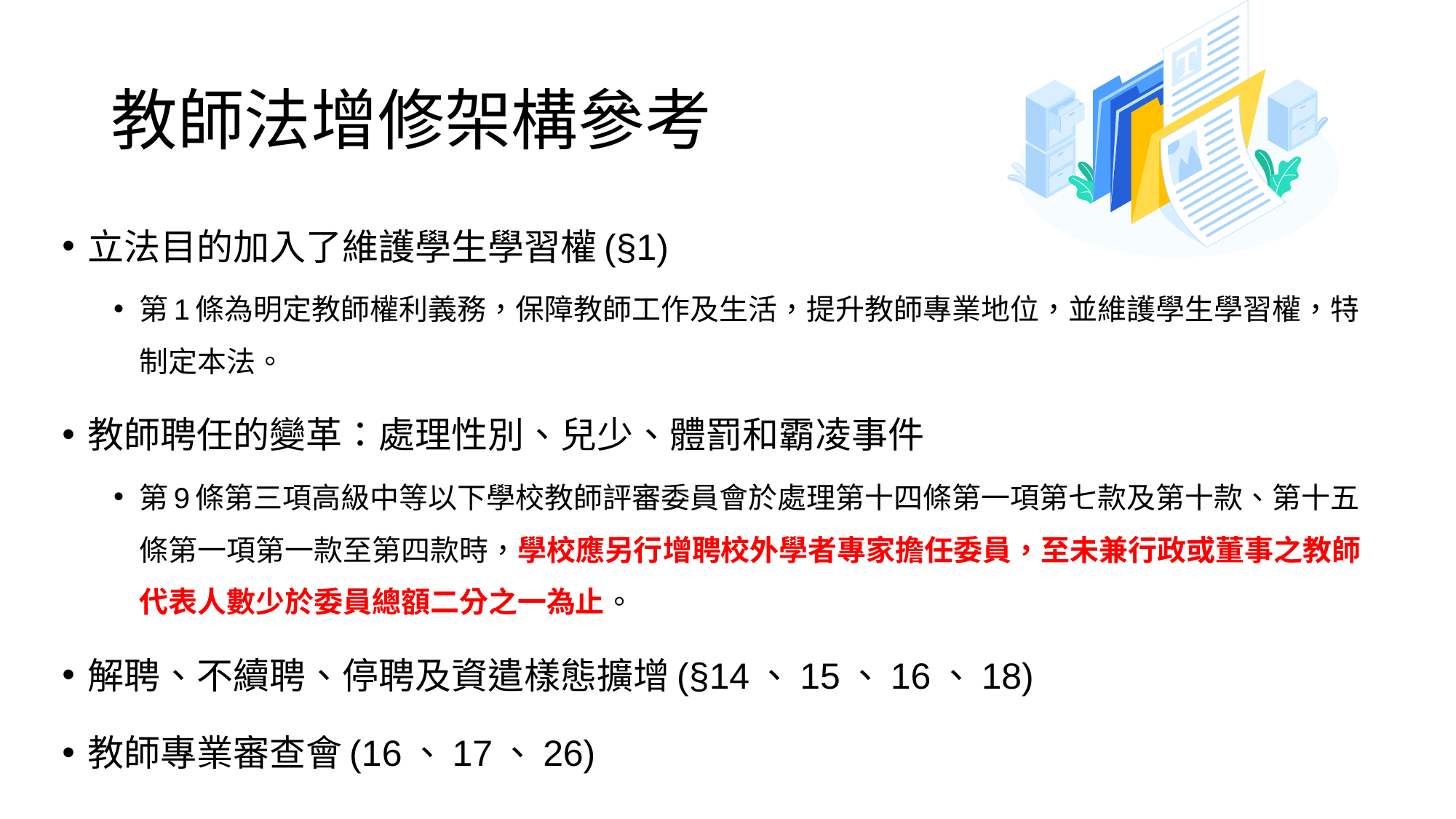

# 教師法增修架構參考
立法目的加入了維護學生學習權(§1)
第1條為明定教師權利義務，保障教師工作及生活，提升教師專業地位，並維護學生學習權，特制定本法。
教師聘任的變革：處理性別、兒少、體罰和霸凌事件
第9條第三項高級中等以下學校教師評審委員會於處理第十四條第一項第七款及第十款、第十五條第一項第一款至第四款時，學校應另行增聘校外學者專家擔任委員，至未兼行政或董事之教師代表人數少於委員總額二分之一為止。
解聘、不續聘、停聘及資遣樣態擴增(§14、15、16、18)
教師專業審查會(16、17、26)